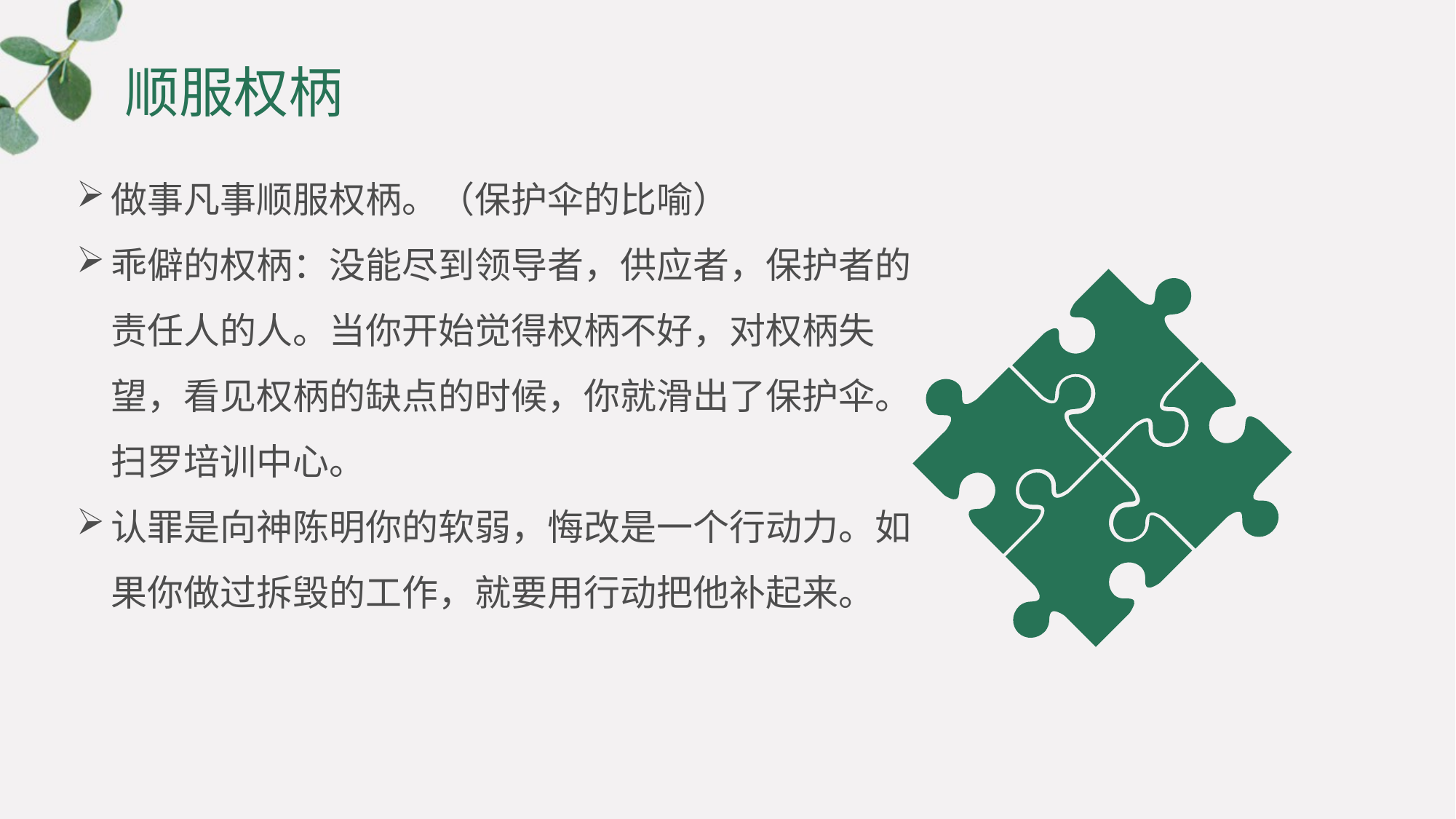

# 顺服权柄

做事凡事顺服权柄。（保护伞的比喻）
乖僻的权柄：没能尽到领导者，供应者，保护者的责任人的人。当你开始觉得权柄不好，对权柄失望，看见权柄的缺点的时候，你就滑出了保护伞。扫罗培训中心。
认罪是向神陈明你的软弱，悔改是一个行动力。如果你做过拆毁的工作，就要用行动把他补起来。